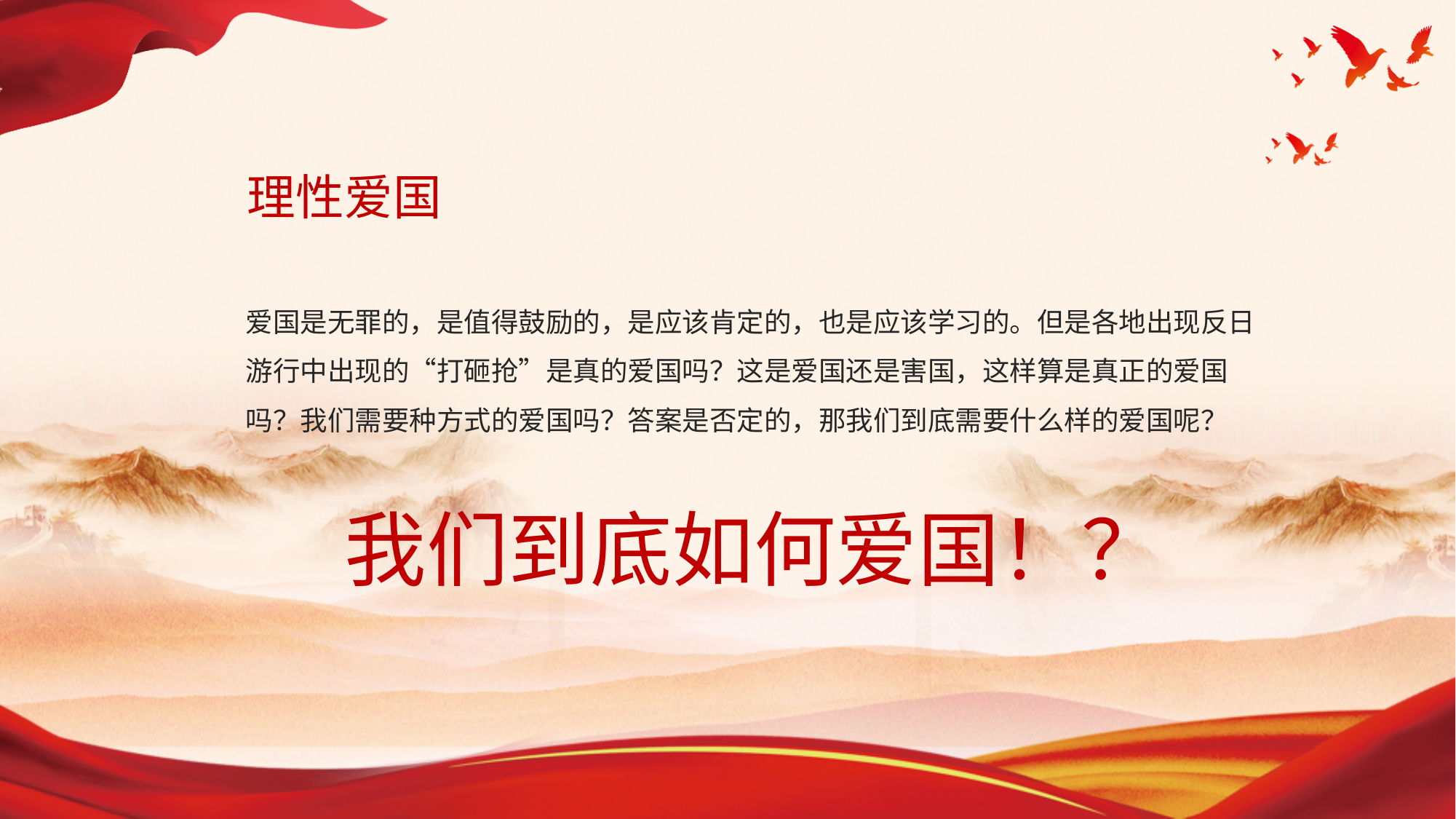

理性爱国
爱国是无罪的，是值得鼓励的，是应该肯定的，也是应该学习的。但是各地出现反日游行中出现的“打砸抢”是真的爱国吗？这是爱国还是害国，这样算是真正的爱国吗？我们需要种方式的爱国吗？答案是否定的，那我们到底需要什么样的爱国呢？

我们到底如何爱国！？